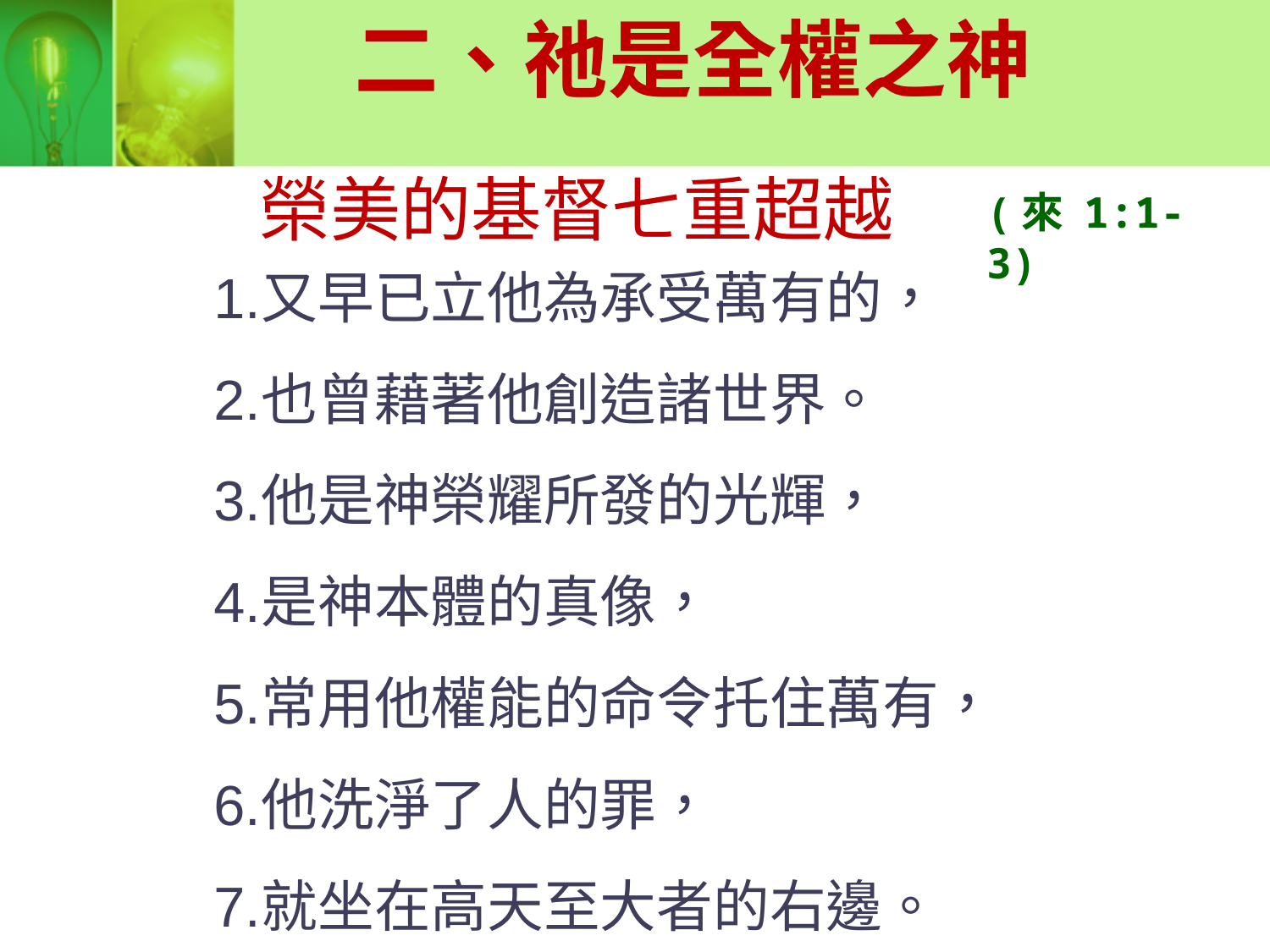

二、祂是全權之神
榮美的基督七重超越
(來 1:1-3)
又早已立他為承受萬有的，

也曾藉著他創造諸世界。

他是神榮耀所發的光輝，

是神本體的真像，

常用他權能的命令托住萬有，

他洗淨了人的罪，

就坐在高天至大者的右邊。